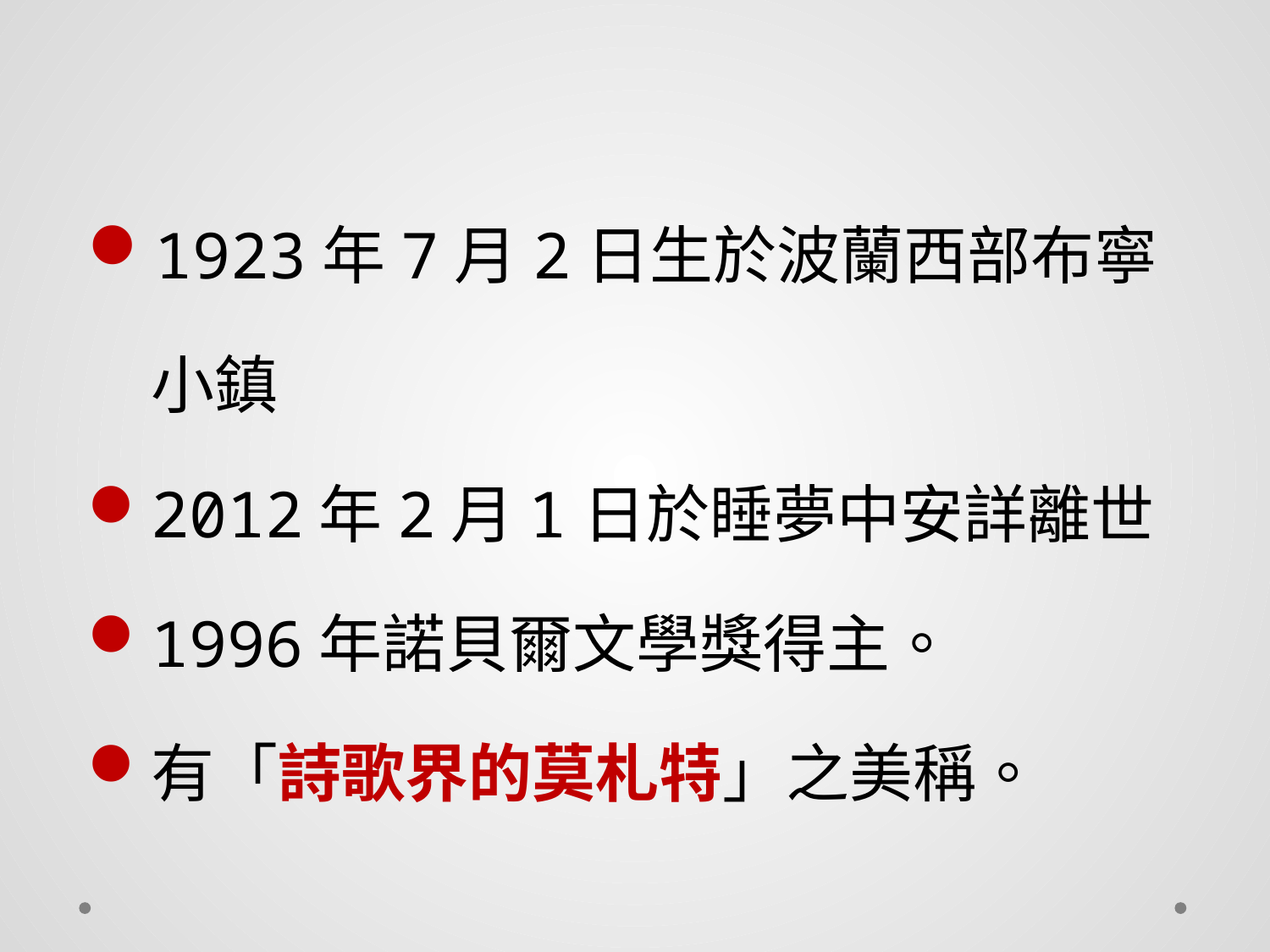

1923年7月2日生於波蘭西部布寧小鎮
2012年2月1日於睡夢中安詳離世
1996年諾貝爾文學獎得主。
有「詩歌界的莫札特」之美稱。